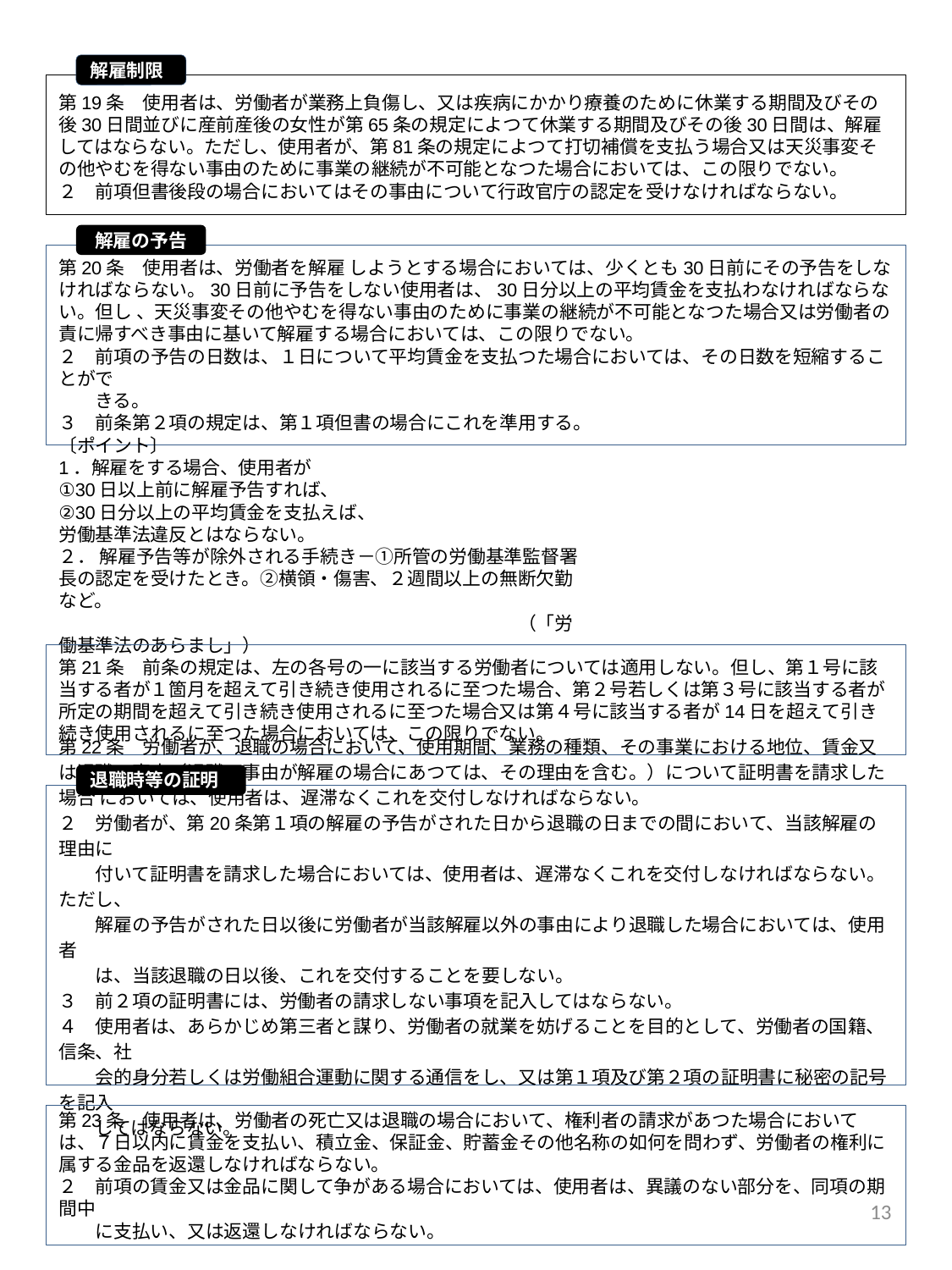

解雇制限

第19条　使用者は、労働者が業務上負傷し、又は疾病にかかり療養のために休業する期間及びその後30日間並びに産前産後の女性が第65条の規定によつて休業する期間及びその後30日間は、解雇してはならない。ただし、使用者が、第81条の規定によつて打切補償を支払う場合又は天災事変その他やむを得ない事由のために事業の継続が不可能となつた場合においては、この限りでない。
２　前項但書後段の場合においてはその事由について行政官庁の認定を受けなければならない。

#
解雇の予告

第20条　使用者は、労働者を解雇 しようとする場合においては、少くとも30日前にその予告をしなければならない。30日前に予告をしない使用者は、30日分以上の平均賃金を支払わなければならない。但し 、天災事変その他やむを得ない事由のために事業の継続が不可能となつた場合又は労働者の責に帰すべき事由に基いて解雇する場合においては、この限りでない。
２　前項の予告の日数は、１日について平均賃金を支払つた場合においては、その日数を短縮することがで
　　きる。
３　前条第２項の規定は、第１項但書の場合にこれを準用する。

〔ポイント〕
1．解雇をする場合、使用者が
①30日以上前に解雇予告すれば、
②30日分以上の平均賃金を支払えば、
労働基準法違反とはならない。
２． 解雇予告等が除外される手続き－①所管の労働基準監督署長の認定を受けたとき。②横領・傷害、２週間以上の無断欠勤など。
　　　　　　　　　　　　　　　　　　　　　　　　　（「労働基準法のあらまし」）

第21条　前条の規定は、左の各号の一に該当する労働者については適用しない。但し、第１号に該当する者が１箇月を超えて引き続き使用されるに至つた場合、第２号若しくは第３号に該当する者が所定の期間を超えて引き続き使用されるに至つた場合又は第４号に該当する者が14日を超えて引き続き使用されるに至つた場合においては、この限りでない。

退職時等の証明

第22条　労働者が、退職の場合において、使用期間、業務の種類、その事業における地位、賃金又は退職の事由（退職の事由が解雇の場合にあつては、その理由を含む。）について証明書を請求した場合 においては、使用者は、遅滞なくこれを交付しなければならない。
２　労働者が、第20条第１項の解雇の予告がされた日から退職の日までの間において、当該解雇の理由に
　　付いて証明書を請求した場合においては、使用者は、遅滞なくこれを交付しなければならない。 ただし、
　　解雇の予告がされた日以後に労働者が当該解雇以外の事由により退職した場合においては、使用者
　　は、当該退職の日以後、これを交付することを要しない。
３　前２項の証明書には、労働者の請求しない事項を記入してはならない。
４　使用者は、あらかじめ第三者と謀り、労働者の就業を妨げることを目的として、労働者の国籍、信条、社
　　会的身分若しくは労働組合運動に関する通信をし、又は第１項及び第２項の証明書に秘密の記号を記入
　　してはならない。

第23条　使用者は、労働者の死亡又は退職の場合において、権利者の請求があつた場合においては、７日以内に賃金を支払い、積立金、保証金、貯蓄金その他名称の如何を問わず、労働者の権利に属する金品を返還しなければならない。
２　前項の賃金又は金品に関して争がある場合においては、使用者は、異議のない部分を、同項の期間中
　　に支払い、又は返還しなければならない。
13